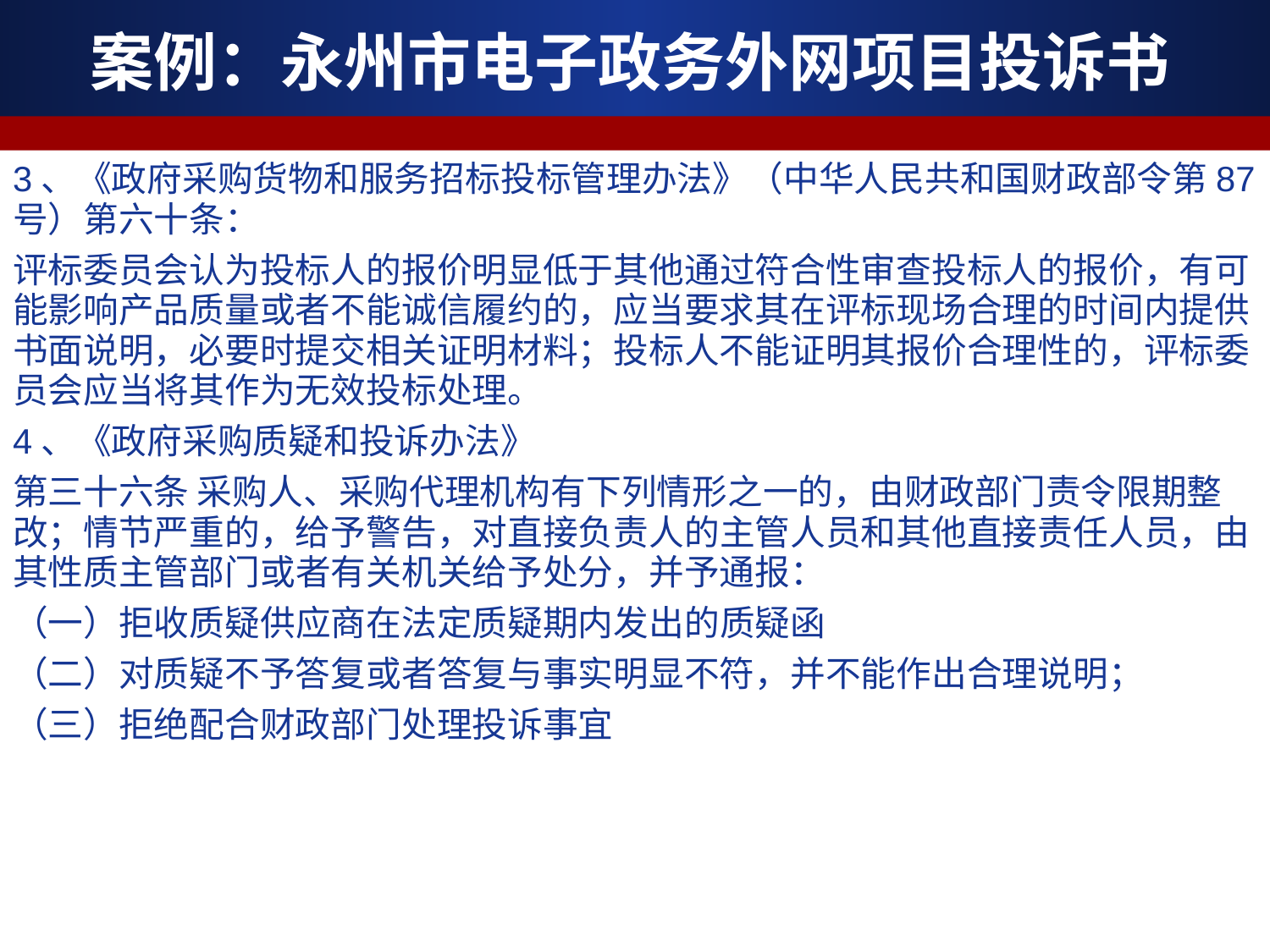

案例：永州市电子政务外网项目投诉书
3、《政府采购货物和服务招标投标管理办法》（中华人民共和国财政部令第87号）第六十条：
评标委员会认为投标人的报价明显低于其他通过符合性审查投标人的报价，有可能影响产品质量或者不能诚信履约的，应当要求其在评标现场合理的时间内提供书面说明，必要时提交相关证明材料；投标人不能证明其报价合理性的，评标委员会应当将其作为无效投标处理。
4、《政府采购质疑和投诉办法》
第三十六条 采购人、采购代理机构有下列情形之一的，由财政部门责令限期整改；情节严重的，给予警告，对直接负责人的主管人员和其他直接责任人员，由其性质主管部门或者有关机关给予处分，并予通报：
（一）拒收质疑供应商在法定质疑期内发出的质疑函
（二）对质疑不予答复或者答复与事实明显不符，并不能作出合理说明；
（三）拒绝配合财政部门处理投诉事宜